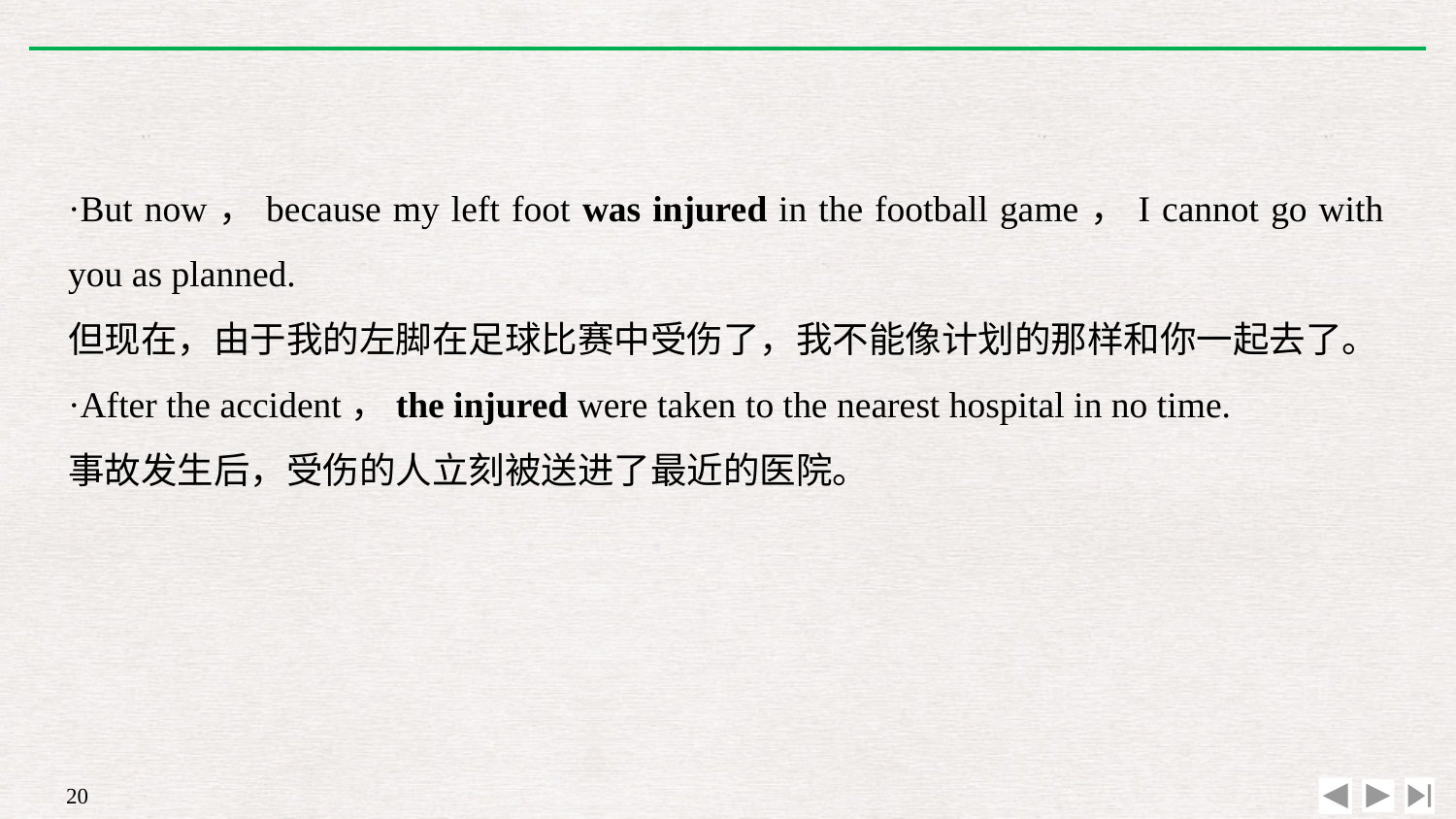

·But now，because my left foot was injured in the football game，I cannot go with you as planned.
但现在，由于我的左脚在足球比赛中受伤了，我不能像计划的那样和你一起去了。
·After the accident，the injured were taken to the nearest hospital in no time.
事故发生后，受伤的人立刻被送进了最近的医院。